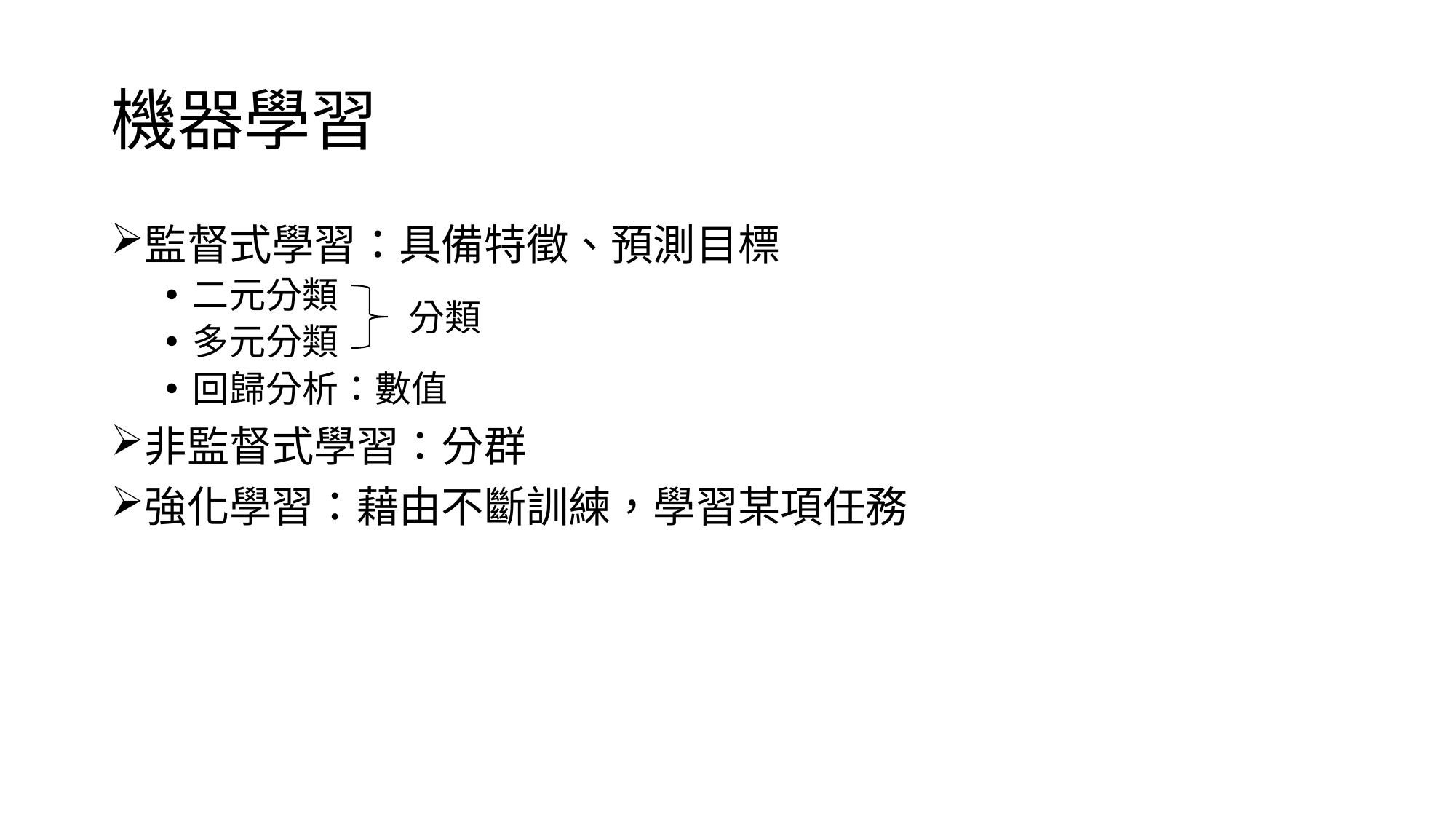

# 機器學習
監督式學習：具備特徵、預測目標
二元分類
多元分類
回歸分析：數值
非監督式學習：分群
強化學習：藉由不斷訓練，學習某項任務

分類